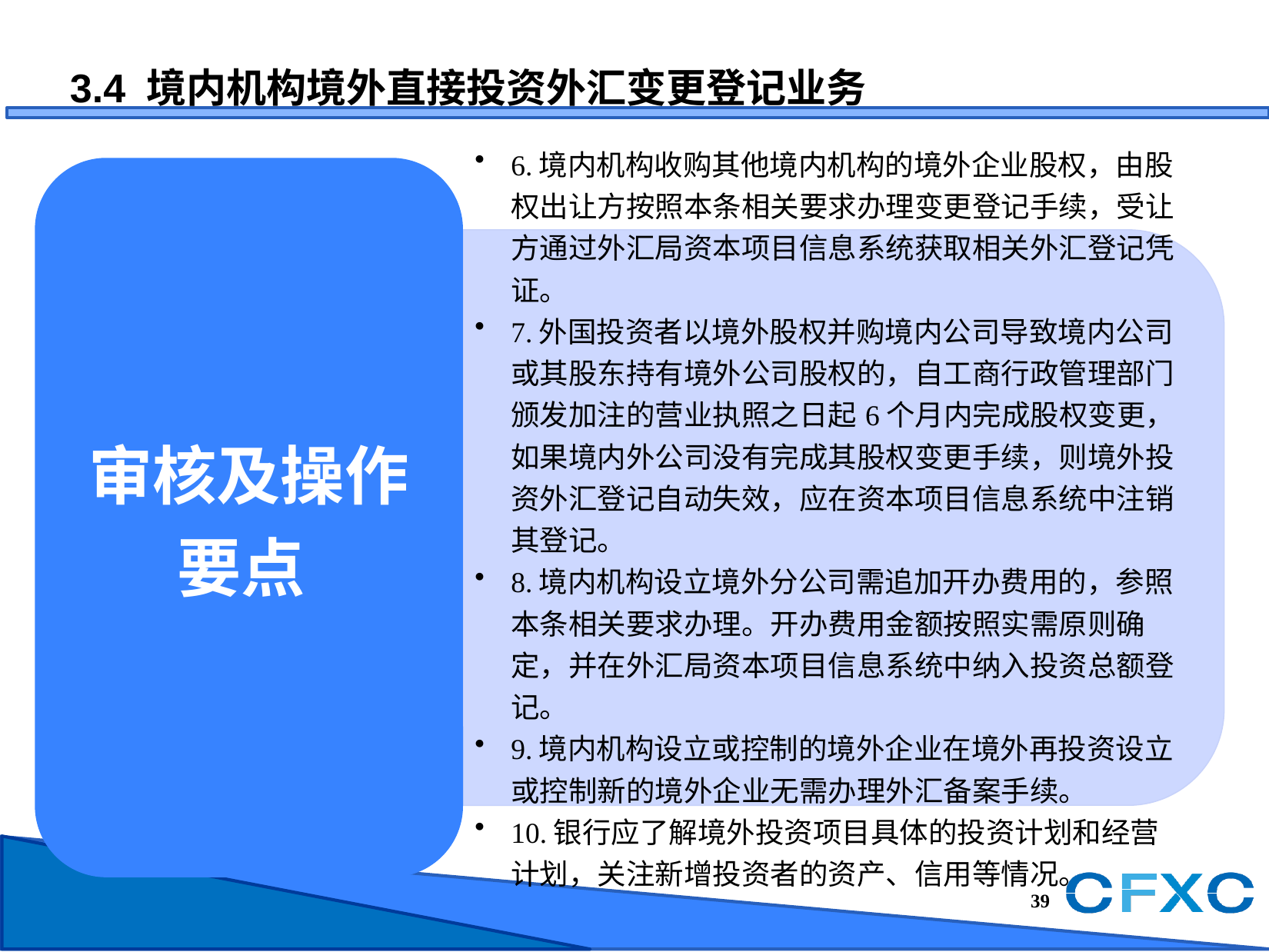

3.4 境内机构境外直接投资外汇变更登记业务
审核及操作要点
6.境内机构收购其他境内机构的境外企业股权，由股权出让方按照本条相关要求办理变更登记手续，受让方通过外汇局资本项目信息系统获取相关外汇登记凭证。
7.外国投资者以境外股权并购境内公司导致境内公司或其股东持有境外公司股权的，自工商行政管理部门颁发加注的营业执照之日起6个月内完成股权变更，如果境内外公司没有完成其股权变更手续，则境外投资外汇登记自动失效，应在资本项目信息系统中注销其登记。
8.境内机构设立境外分公司需追加开办费用的，参照本条相关要求办理。开办费用金额按照实需原则确定，并在外汇局资本项目信息系统中纳入投资总额登记。
9.境内机构设立或控制的境外企业在境外再投资设立或控制新的境外企业无需办理外汇备案手续。
10.银行应了解境外投资项目具体的投资计划和经营计划，关注新增投资者的资产、信用等情况。
39